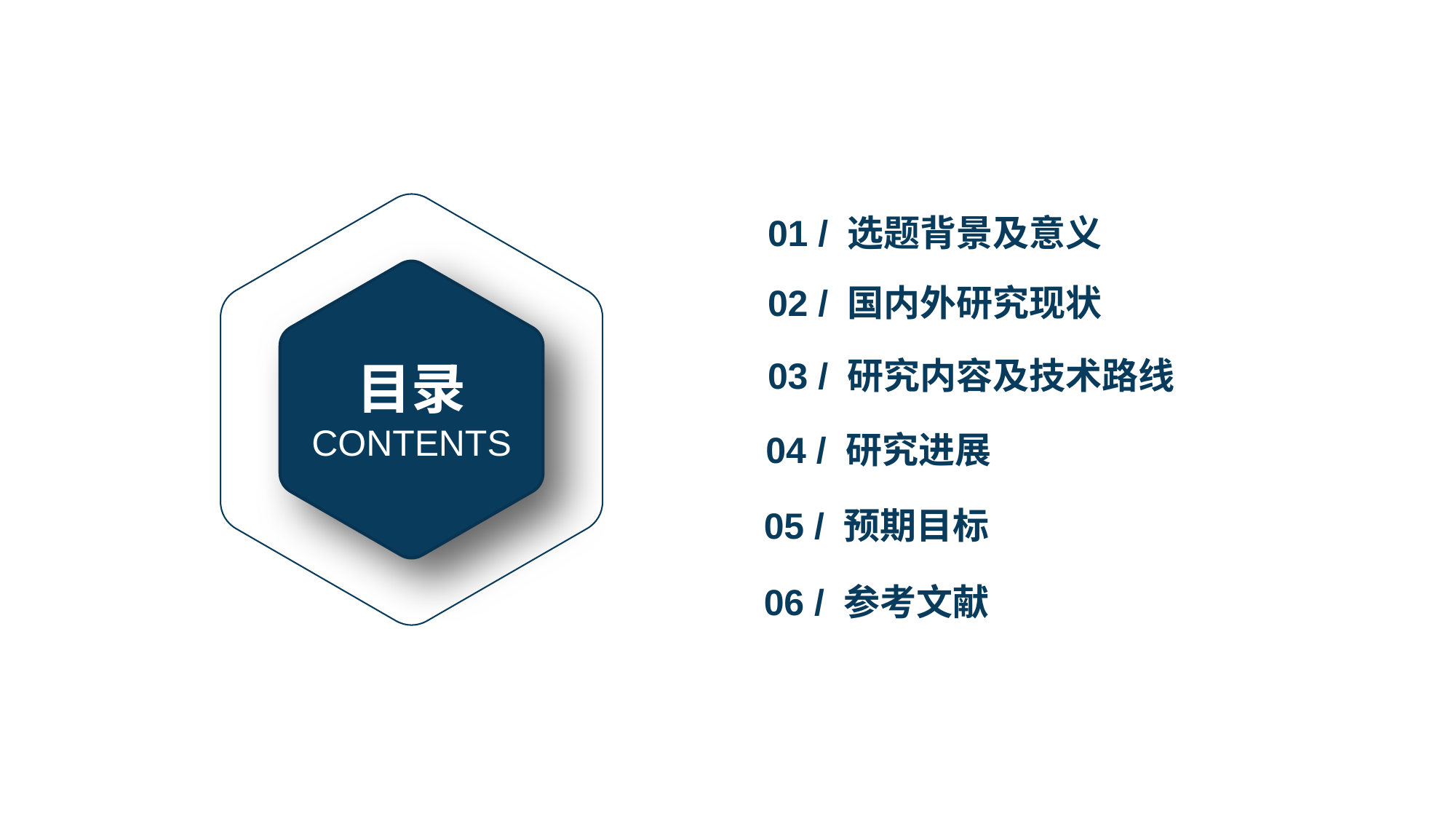

01 / 选题背景及意义

02 / 国内外研究现状

03 / 研究内容及技术路线
目录
CONTENTS
04 / 研究进展
05 / 预期目标
06 / 参考文献